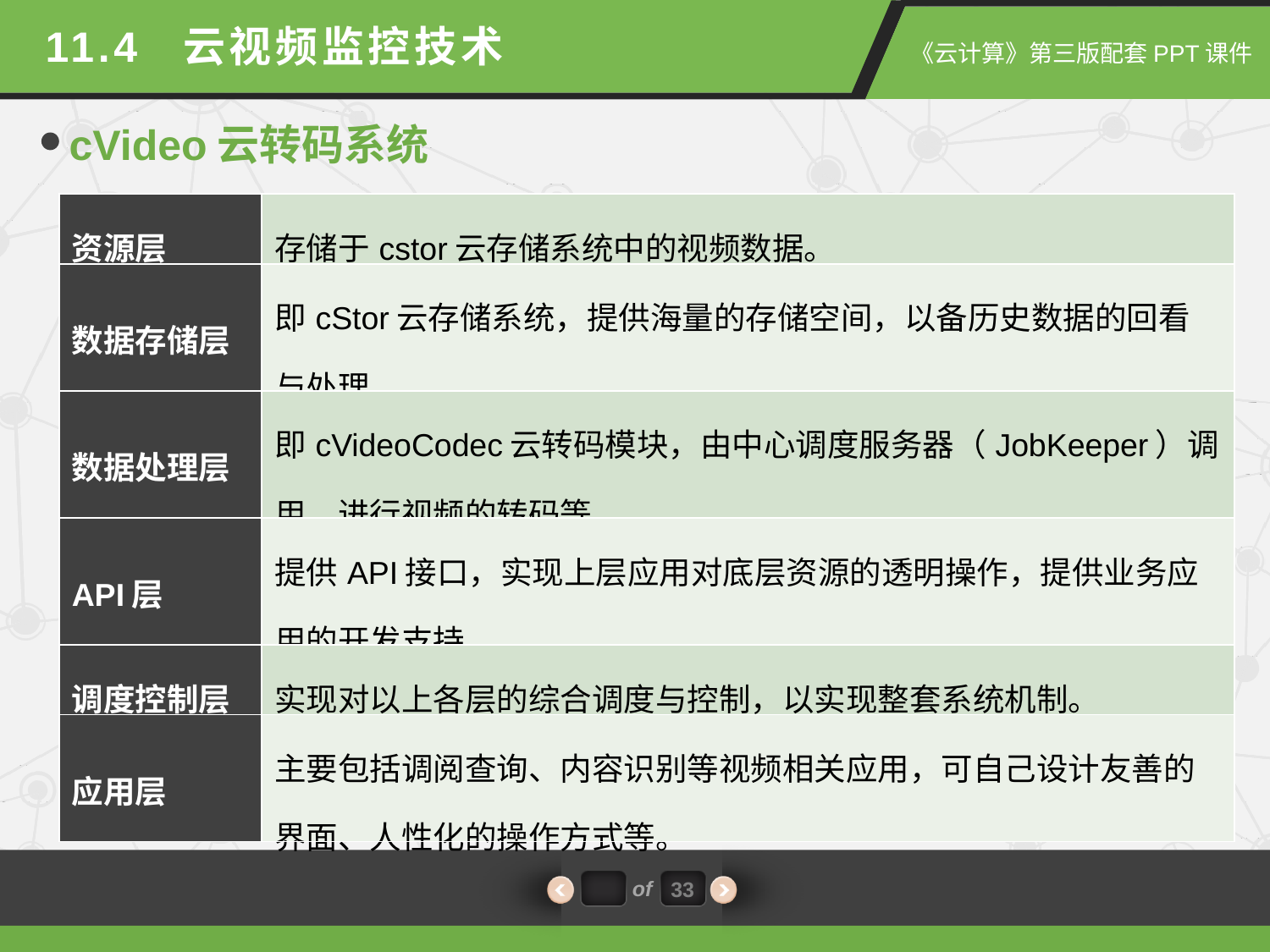

11.4  云视频监控技术
cVideo云转码系统

| 资源层 | 存储于cstor云存储系统中的视频数据。 |
| --- | --- |
| 数据存储层 | 即cStor云存储系统，提供海量的存储空间，以备历史数据的回看与处理。 |
| 数据处理层 | 即cVideoCodec云转码模块，由中心调度服务器（JobKeeper）调用，进行视频的转码等。 |
| API层 | 提供API接口，实现上层应用对底层资源的透明操作，提供业务应用的开发支持。 |
| 调度控制层 | 实现对以上各层的综合调度与控制，以实现整套系统机制。 |
| 应用层 | 主要包括调阅查询、内容识别等视频相关应用，可自己设计友善的界面、人性化的操作方式等。 |
22